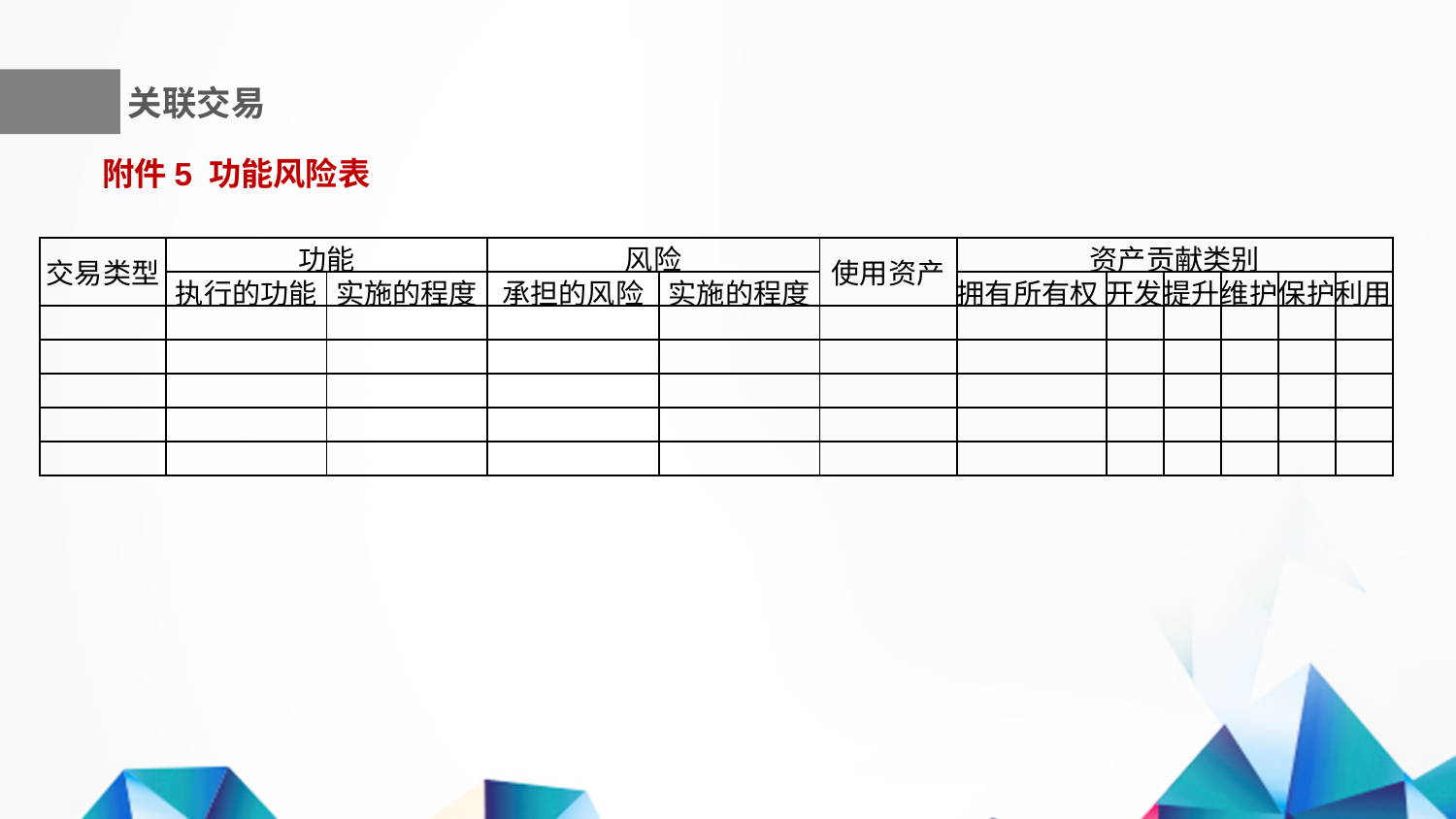

关联交易
附件5 功能风险表
| 交易类型 | 功能 |  | 风险 |  | 使用资产 | 资产贡献类别 |  |  |  |  |  |
| --- | --- | --- | --- | --- | --- | --- | --- | --- | --- | --- | --- |
|  | 执行的功能 | 实施的程度 | 承担的风险 | 实施的程度 |  | 拥有所有权 | 开发 | 提升 | 维护 | 保护 | 利用 |
|  |  |  |  |  |  |  |  |  |  |  |  |
|  |  |  |  |  |  |  |  |  |  |  |  |
|  |  |  |  |  |  |  |  |  |  |  |  |
|  |  |  |  |  |  |  |  |  |  |  |  |
|  |  |  |  |  |  |  |  |  |  |  |  |